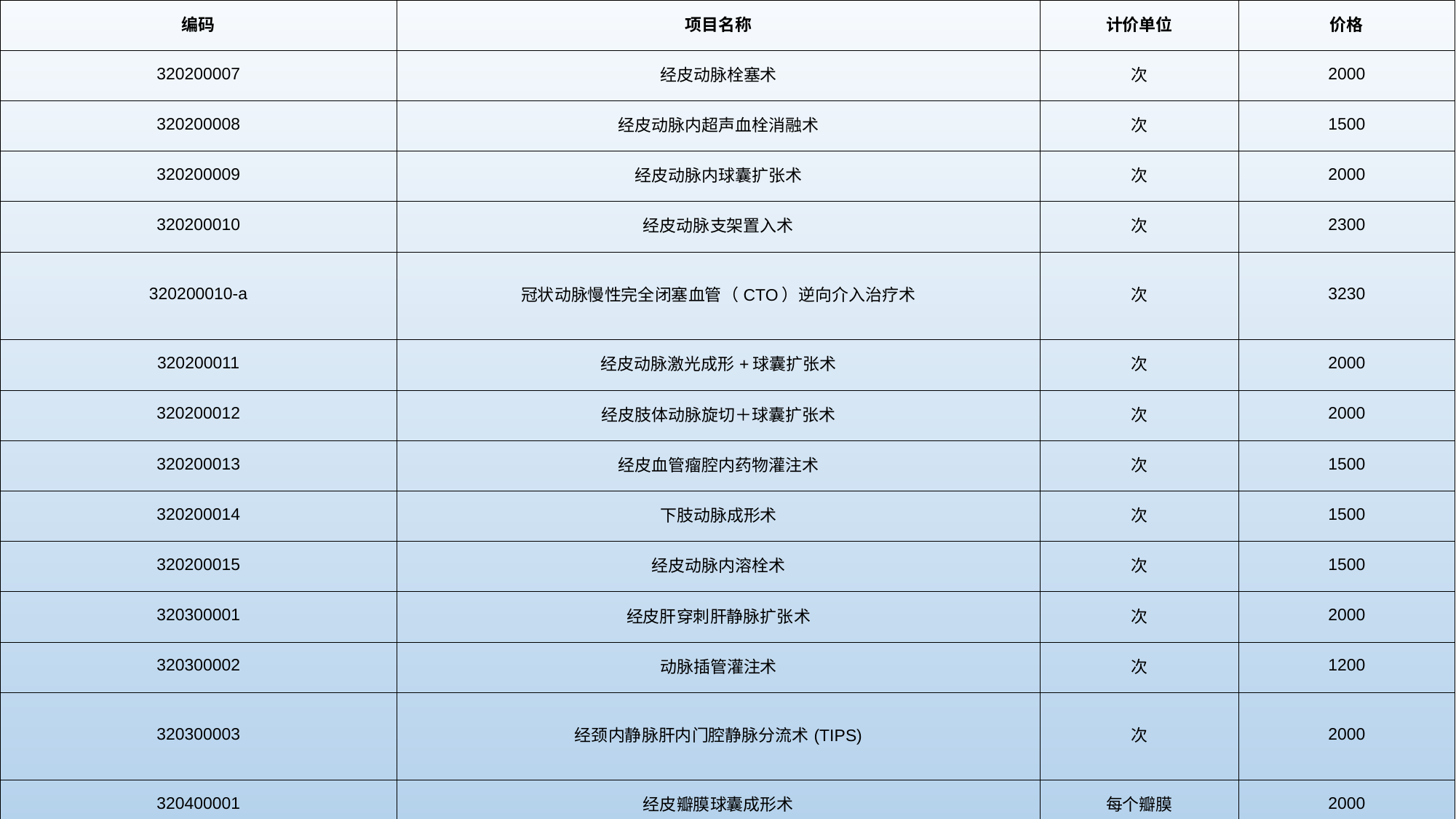

| 编码 | 项目名称 | 计价单位 | 价格 |
| --- | --- | --- | --- |
| 320200007 | 经皮动脉栓塞术 | 次 | 2000 |
| 320200008 | 经皮动脉内超声血栓消融术 | 次 | 1500 |
| 320200009 | 经皮动脉内球囊扩张术 | 次 | 2000 |
| 320200010 | 经皮动脉支架置入术 | 次 | 2300 |
| 320200010-a | 冠状动脉慢性完全闭塞血管（CTO）逆向介入治疗术 | 次 | 3230 |
| 320200011 | 经皮动脉激光成形+球囊扩张术 | 次 | 2000 |
| 320200012 | 经皮肢体动脉旋切＋球囊扩张术 | 次 | 2000 |
| 320200013 | 经皮血管瘤腔内药物灌注术 | 次 | 1500 |
| 320200014 | 下肢动脉成形术 | 次 | 1500 |
| 320200015 | 经皮动脉内溶栓术 | 次 | 1500 |
| 320300001 | 经皮肝穿刺肝静脉扩张术 | 次 | 2000 |
| 320300002 | 动脉插管灌注术 | 次 | 1200 |
| 320300003 | 经颈内静脉肝内门腔静脉分流术(TIPS) | 次 | 2000 |
| 320400001 | 经皮瓣膜球囊成形术 | 每个瓣膜 | 2000 |